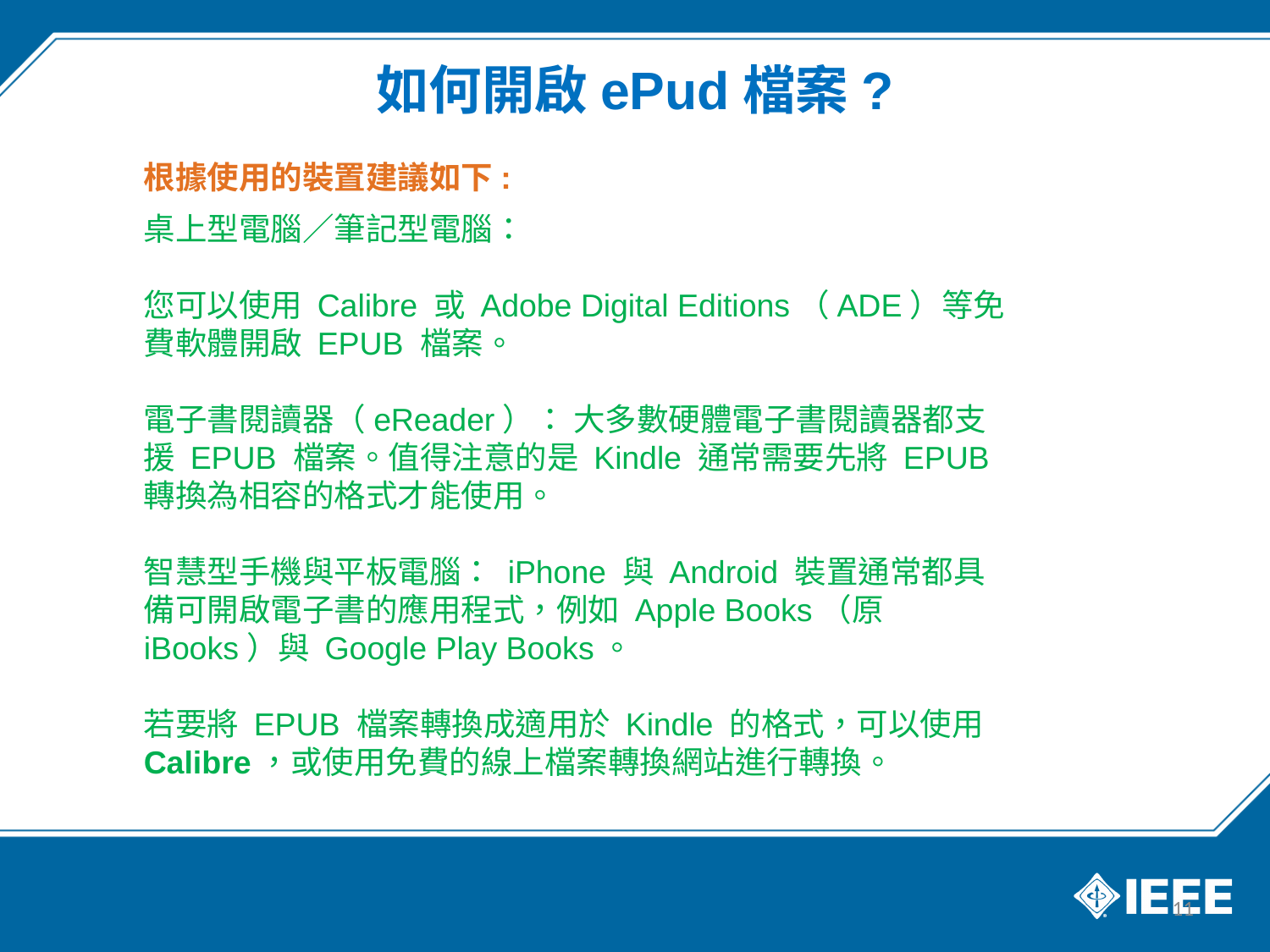

# 如何開啟ePud檔案?
根據使用的裝置建議如下:
桌上型電腦／筆記型電腦：

您可以使用 Calibre 或 Adobe Digital Editions（ADE）等免費軟體開啟 EPUB 檔案。

電子書閱讀器（eReader）： 大多數硬體電子書閱讀器都支援 EPUB 檔案。值得注意的是 Kindle 通常需要先將 EPUB 轉換為相容的格式才能使用。

智慧型手機與平板電腦： iPhone 與 Android 裝置通常都具備可開啟電子書的應用程式，例如 Apple Books（原 iBooks）與 Google Play Books。

若要將 EPUB 檔案轉換成適用於 Kindle 的格式，可以使用 Calibre，或使用免費的線上檔案轉換網站進行轉換。

11